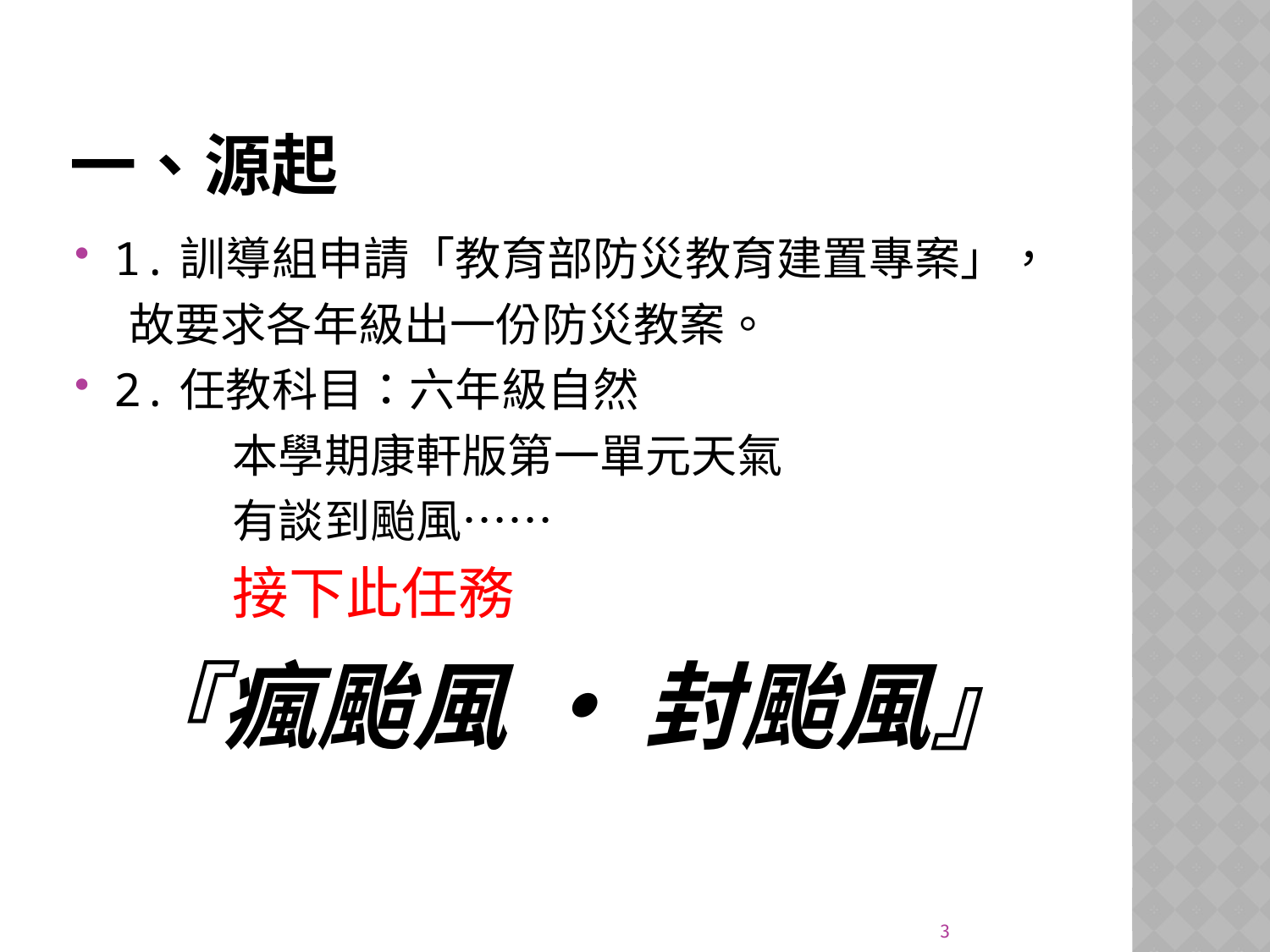

# 一、源起
1.訓導組申請「教育部防災教育建置專案」，
    故要求各年級出一份防災教案。
2.任教科目：六年級自然
              本學期康軒版第一單元天氣
              有談到颱風……
              接下此任務
 『瘋颱風 • 封颱風』

3